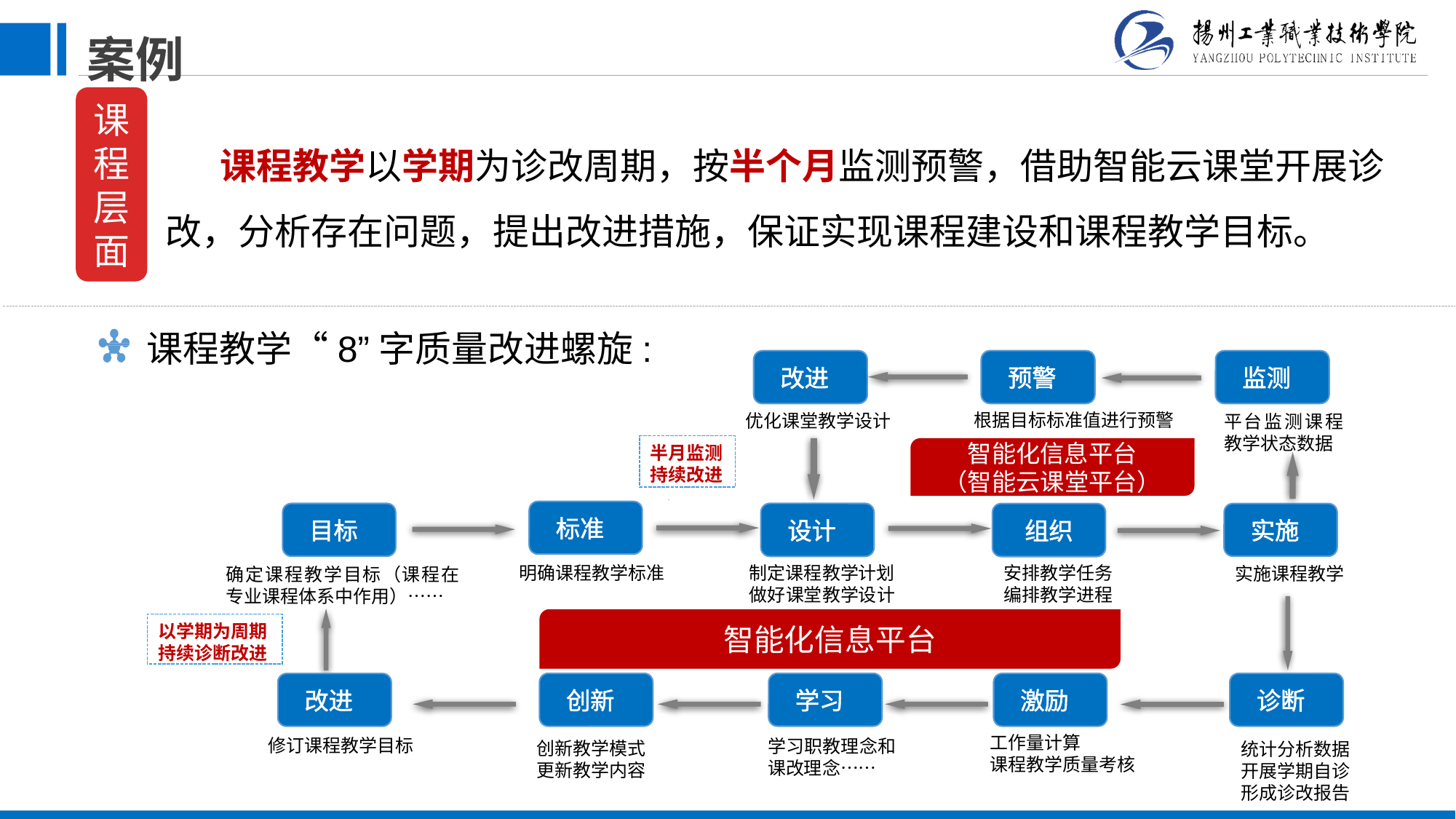

案例
课程层面
课程教学以学期为诊改周期，按半个月监测预警，借助智能云课堂开展诊改，分析存在问题，提出改进措施，保证实现课程建设和课程教学目标。
课程教学“8”字质量改进螺旋:

 预警
 监测
 改进

优化课堂教学设计
根据目标标准值进行预警
平台监测课程教学状态数据
半月监测
持续改进
智能化信息平台
（智能云课堂平台）

 标准
 设计
 目标
组织
 实施

明确课程教学标准
安排教学任务
编排教学进程
制定课程教学计划
做好课堂教学设计
实施课程教学
确定课程教学目标（课程在专业课程体系中作用）……
智能化信息平台
以学期为周期
持续诊断改进

 创新
 激励
 学习
 诊断
 改进

工作量计算
课程教学质量考核
修订课程教学目标
学习职教理念和课改理念……
创新教学模式
更新教学内容
统计分析数据
开展学期自诊
形成诊改报告